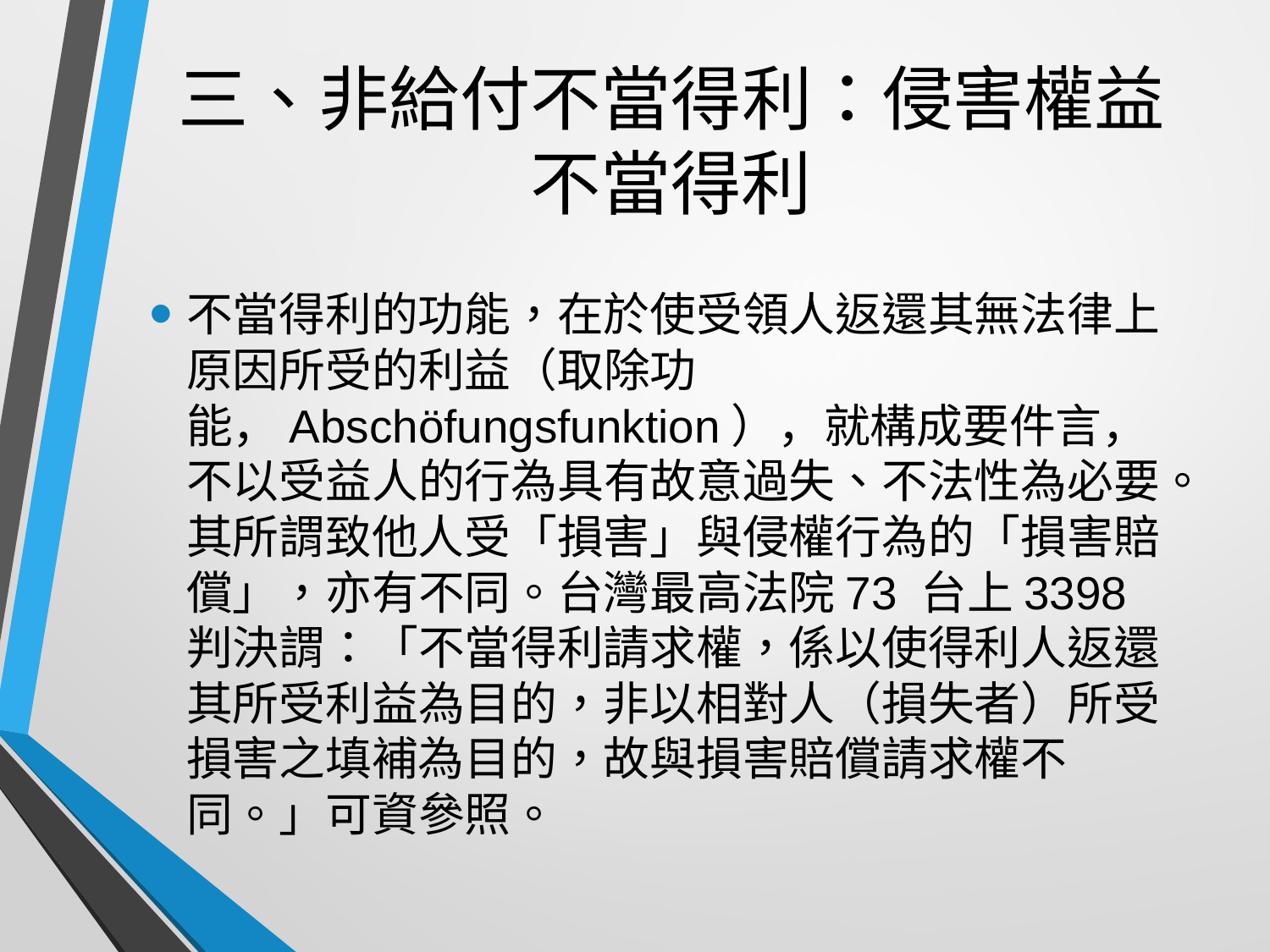

# 三、非給付不當得利：侵害權益不當得利
不當得利的功能，在於使受領人返還其無法律上原因所受的利益（取除功能，Abschöfungsfunktion），就構成要件言，不以受益人的行為具有故意過失、不法性為必要。其所謂致他人受「損害」與侵權行為的「損害賠償」，亦有不同。台灣最高法院73 台上3398 判決謂：「不當得利請求權，係以使得利人返還其所受利益為目的，非以相對人（損失者）所受損害之填補為目的，故與損害賠償請求權不同。」可資參照。